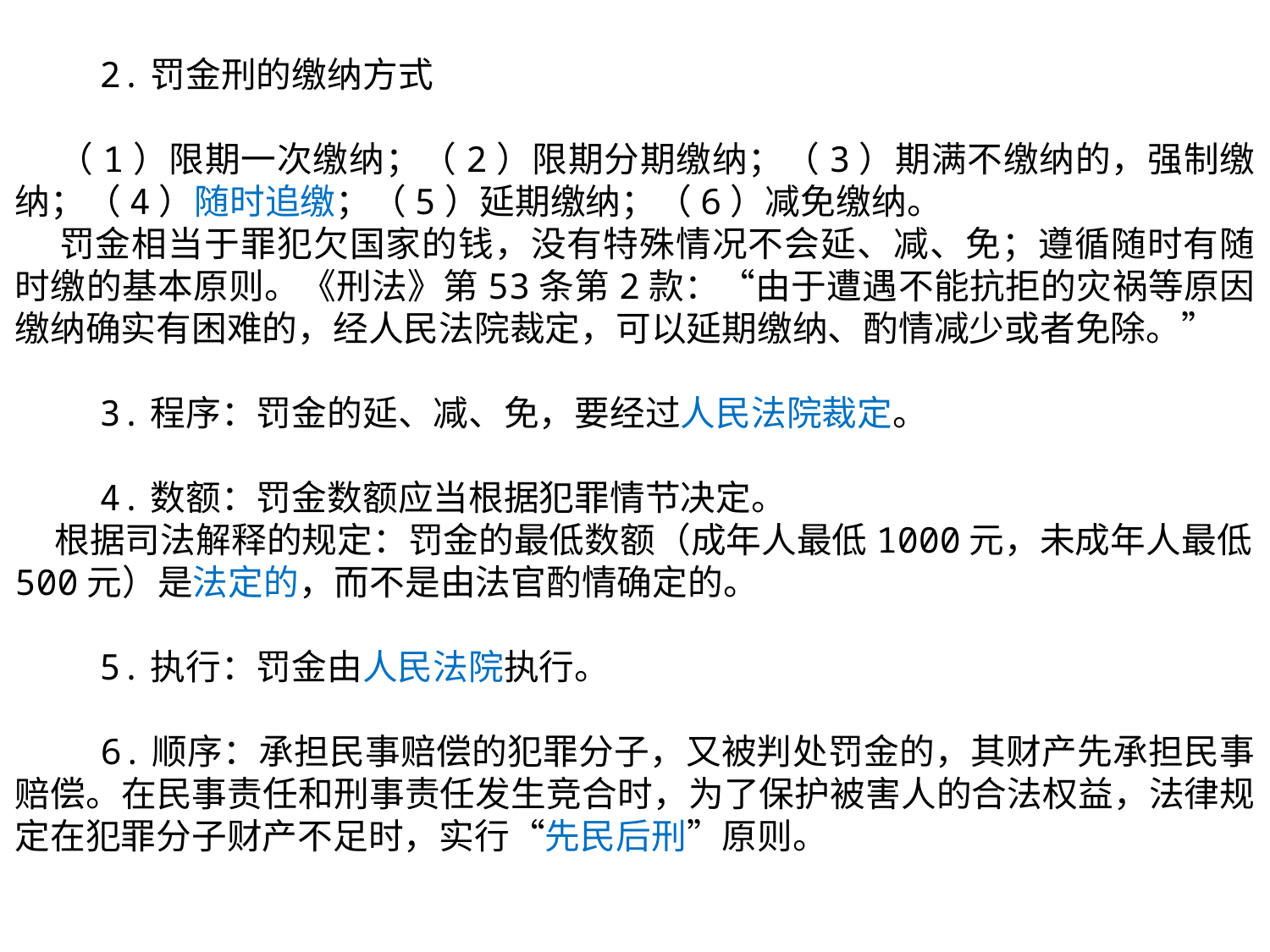

2.罚金刑的缴纳方式

    （1）限期一次缴纳；（2）限期分期缴纳；（3）期满不缴纳的，强制缴纳；（4）随时追缴；（5）延期缴纳；（6）减免缴纳。
    罚金相当于罪犯欠国家的钱，没有特殊情况不会延、减、免；遵循随时有随时缴的基本原则。《刑法》第53条第2款：“由于遭遇不能抗拒的灾祸等原因缴纳确实有困难的，经人民法院裁定，可以延期缴纳、酌情减少或者免除。”

    3.程序：罚金的延、减、免，要经过人民法院裁定。

    4.数额：罚金数额应当根据犯罪情节决定。
    根据司法解释的规定：罚金的最低数额（成年人最低1000元，未成年人最低500元）是法定的，而不是由法官酌情确定的。

    5.执行：罚金由人民法院执行。

    6.顺序：承担民事赔偿的犯罪分子，又被判处罚金的，其财产先承担民事赔偿。在民事责任和刑事责任发生竞合时，为了保护被害人的合法权益，法律规定在犯罪分子财产不足时，实行“先民后刑”原则。